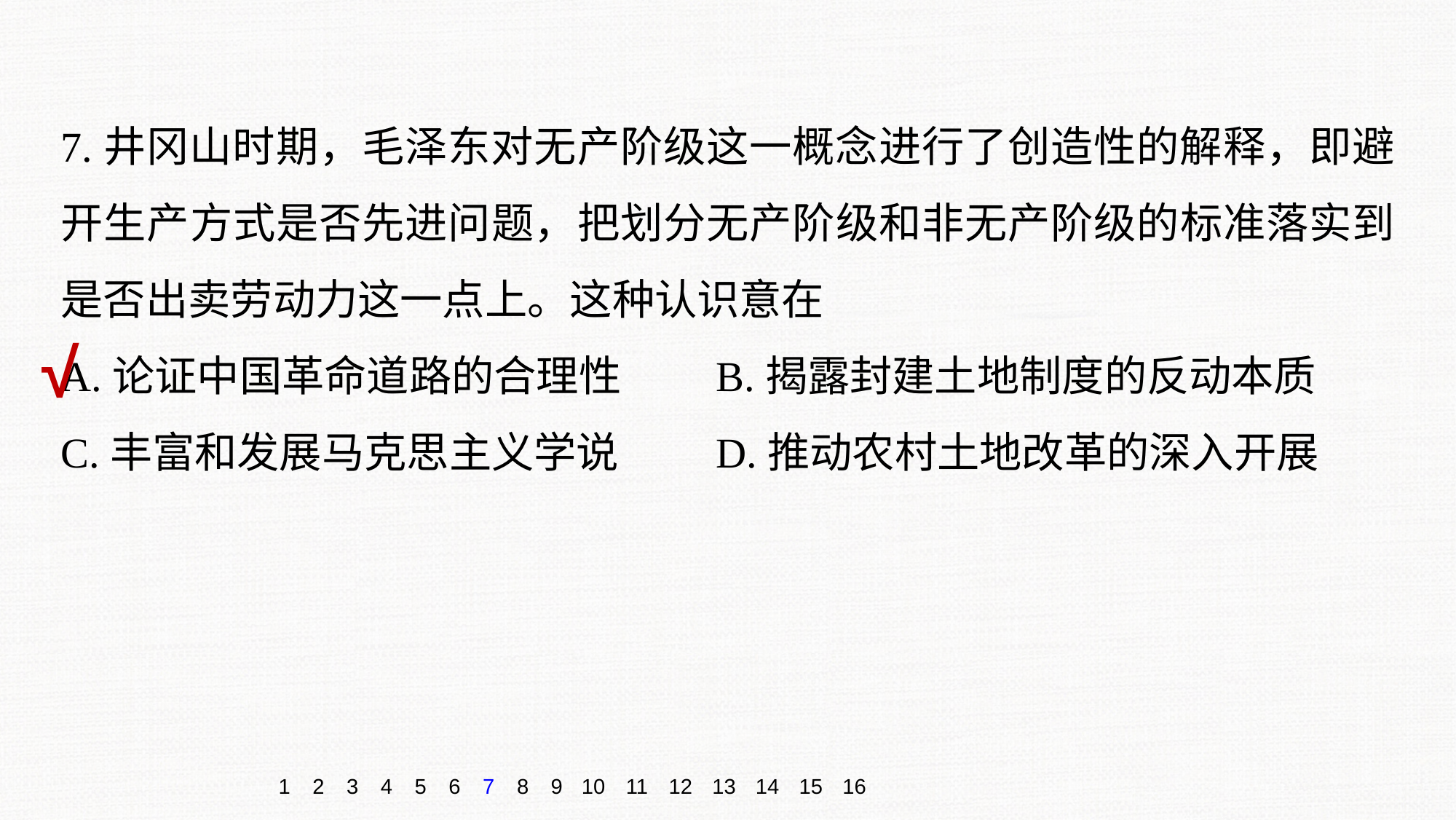

7.井冈山时期，毛泽东对无产阶级这一概念进行了创造性的解释，即避开生产方式是否先进问题，把划分无产阶级和非无产阶级的标准落实到是否出卖劳动力这一点上。这种认识意在
A.论证中国革命道路的合理性	B.揭露封建土地制度的反动本质
C.丰富和发展马克思主义学说	D.推动农村土地改革的深入开展
√
1
2
3
4
5
6
7
8
9
10
11
12
13
14
15
16